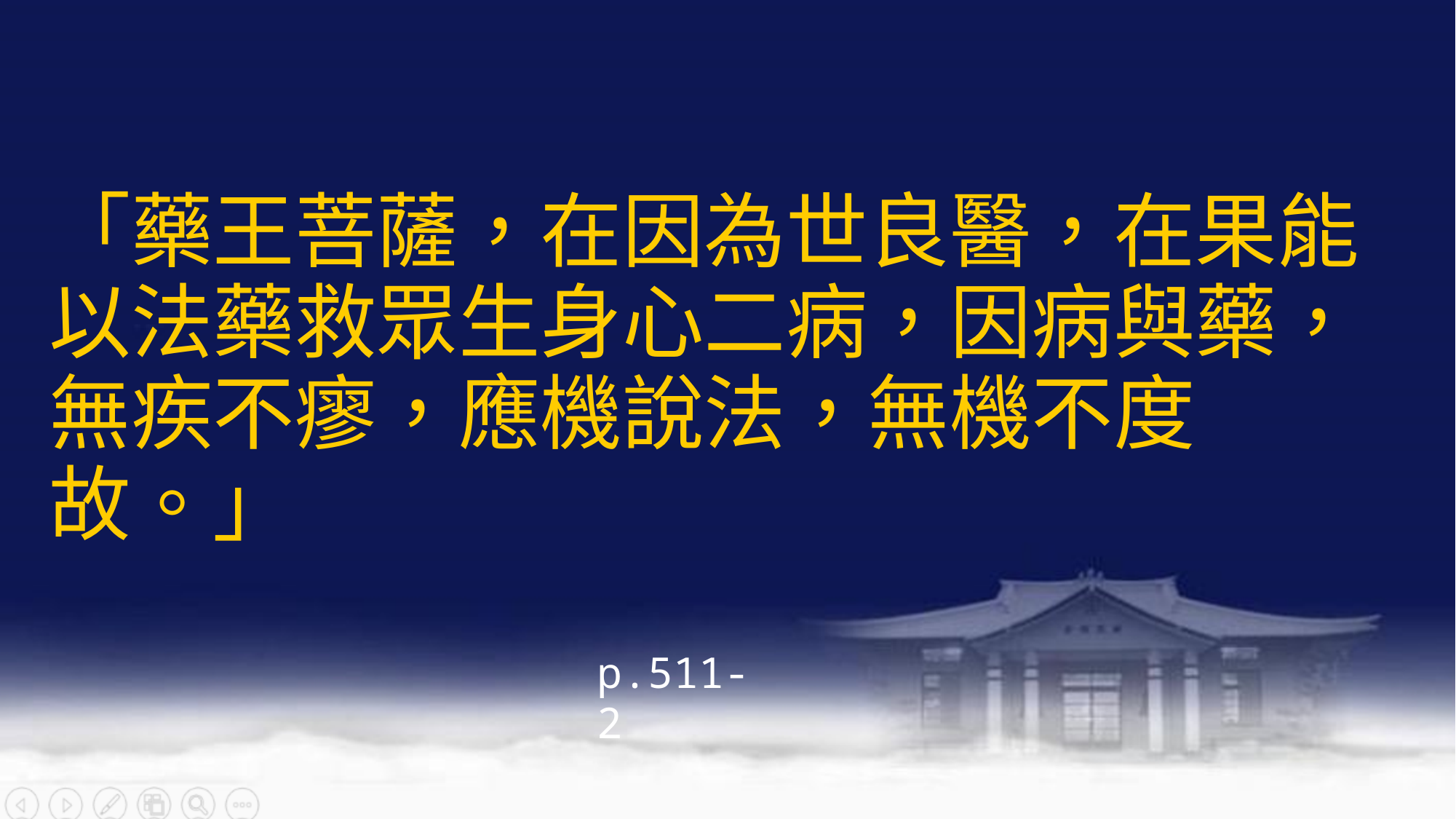

# 「藥王菩薩，在因為世良醫，在果能以法藥救眾生身心二病，因病與藥，無疾不瘳，應機說法，無機不度故。」
p.511-2